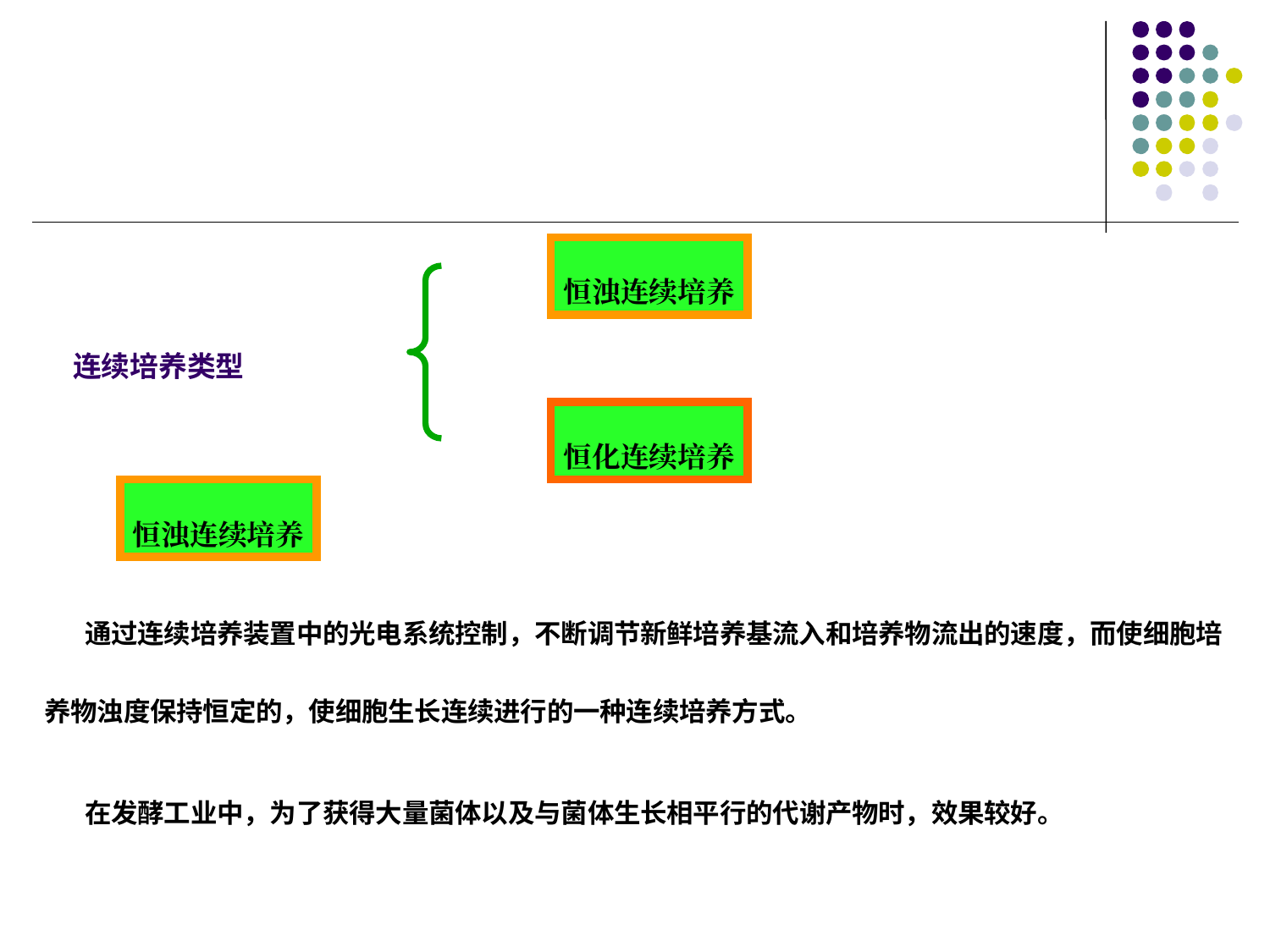

恒浊连续培养

连续培养类型
恒化连续培养
恒浊连续培养
     通过连续培养装置中的光电系统控制，不断调节新鲜培养基流入和培养物流出的速度，而使细胞培养物浊度保持恒定的，使细胞生长连续进行的一种连续培养方式。
     在发酵工业中，为了获得大量菌体以及与菌体生长相平行的代谢产物时，效果较好。